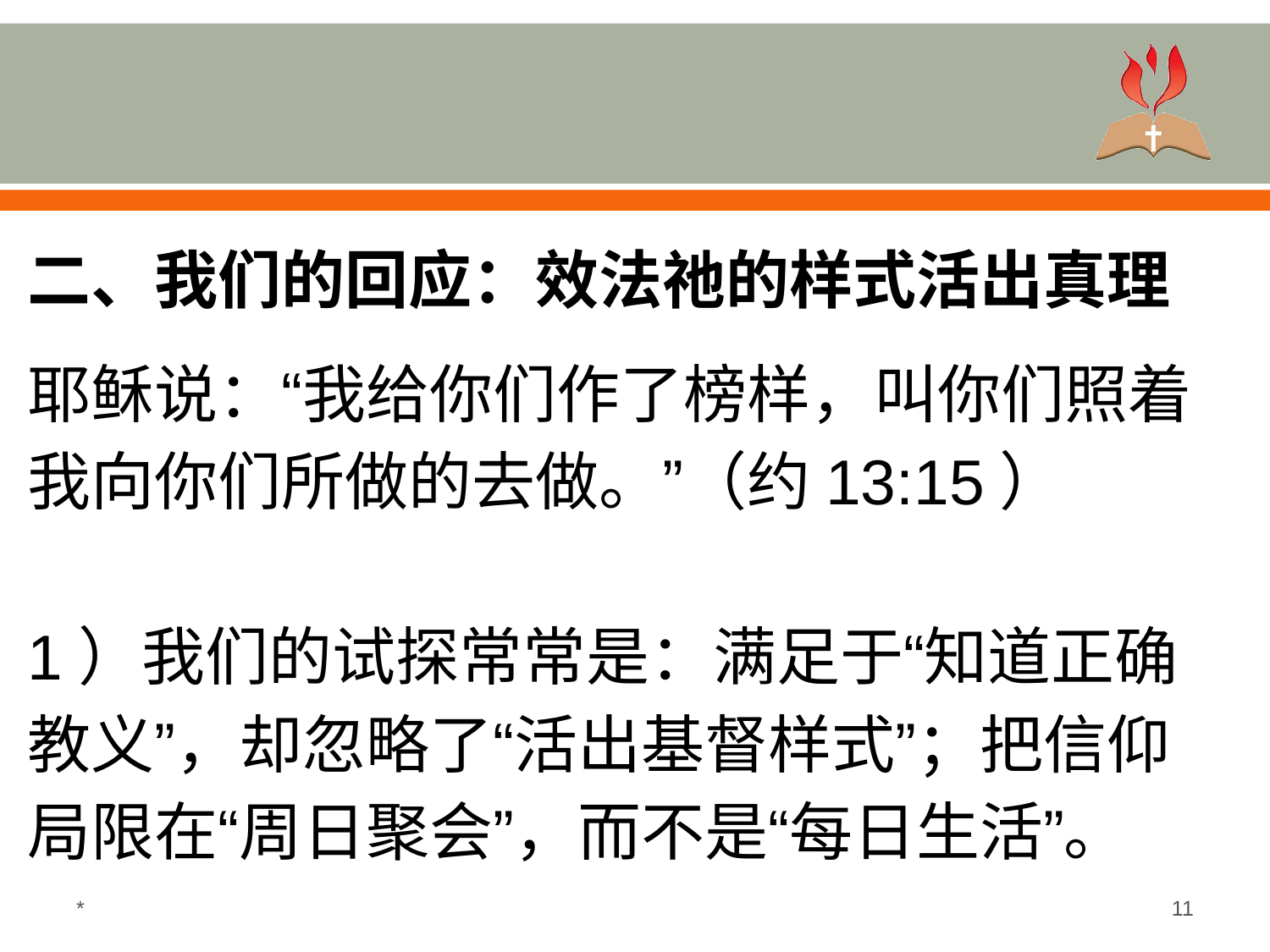

#
二、我们的回应：效法祂的样式活出真理

耶稣说：“我给你们作了榜样，叫你们照着我向你们所做的去做。”（约13:15）

1）我们的试探常常是：满足于“知道正确教义”，却忽略了“活出基督样式”；把信仰局限在“周日聚会”，而不是“每日生活”。

*
11